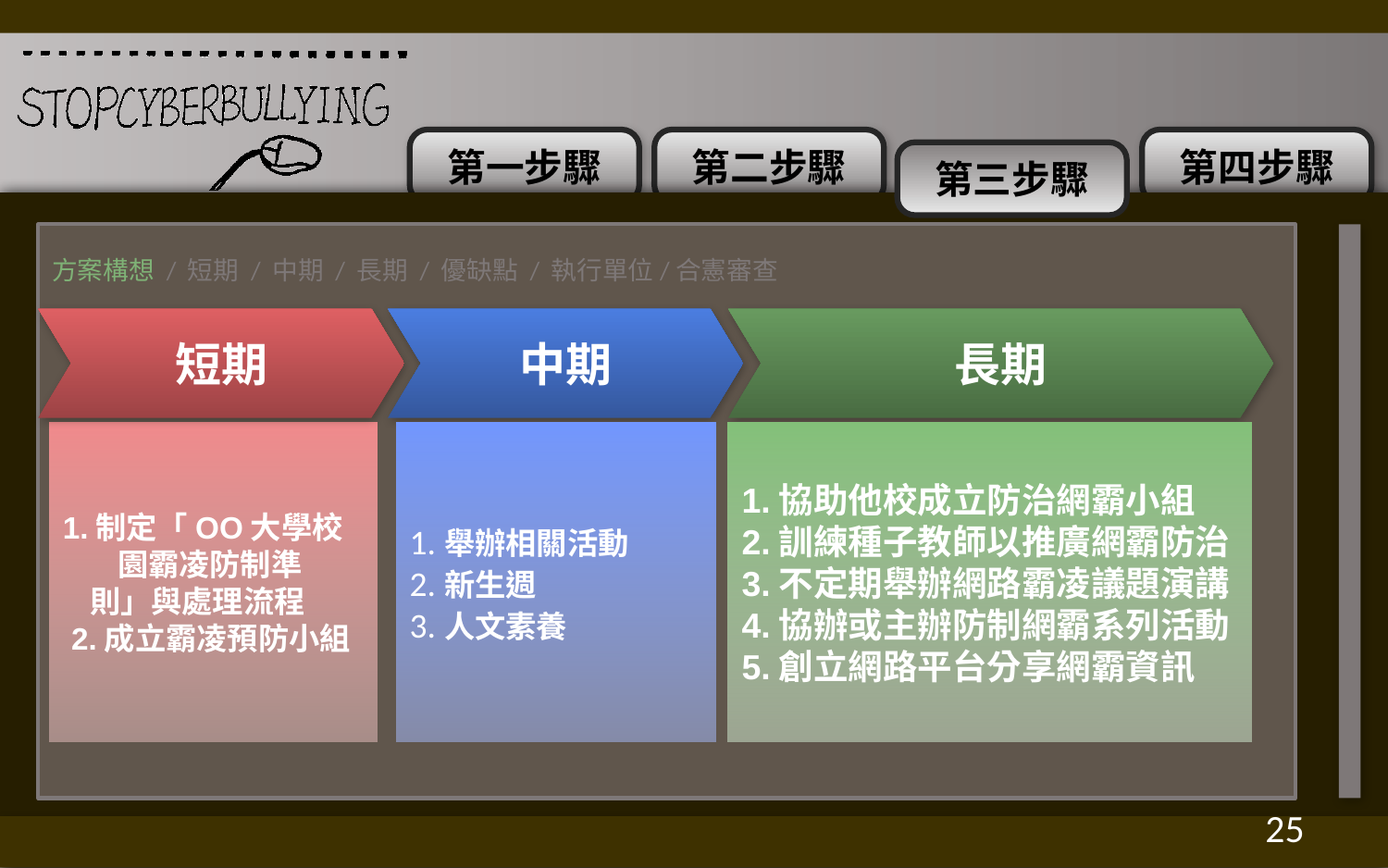

方案構想 / 短期 / 中期 / 長期 / 優缺點 / 執行單位/合憲審查
短期
中期
長期
1.制定「OO大學校       園霸凌防制準則」與處理流程
 2.成立霸凌預防小組
1.舉辦相關活動
2.新生週
3.人文素養
1.協助他校成立防治網霸小組
2.訓練種子教師以推廣網霸防治
3.不定期舉辦網路霸凌議題演講
4.協辦或主辦防制網霸系列活動
5.創立網路平台分享網霸資訊
25